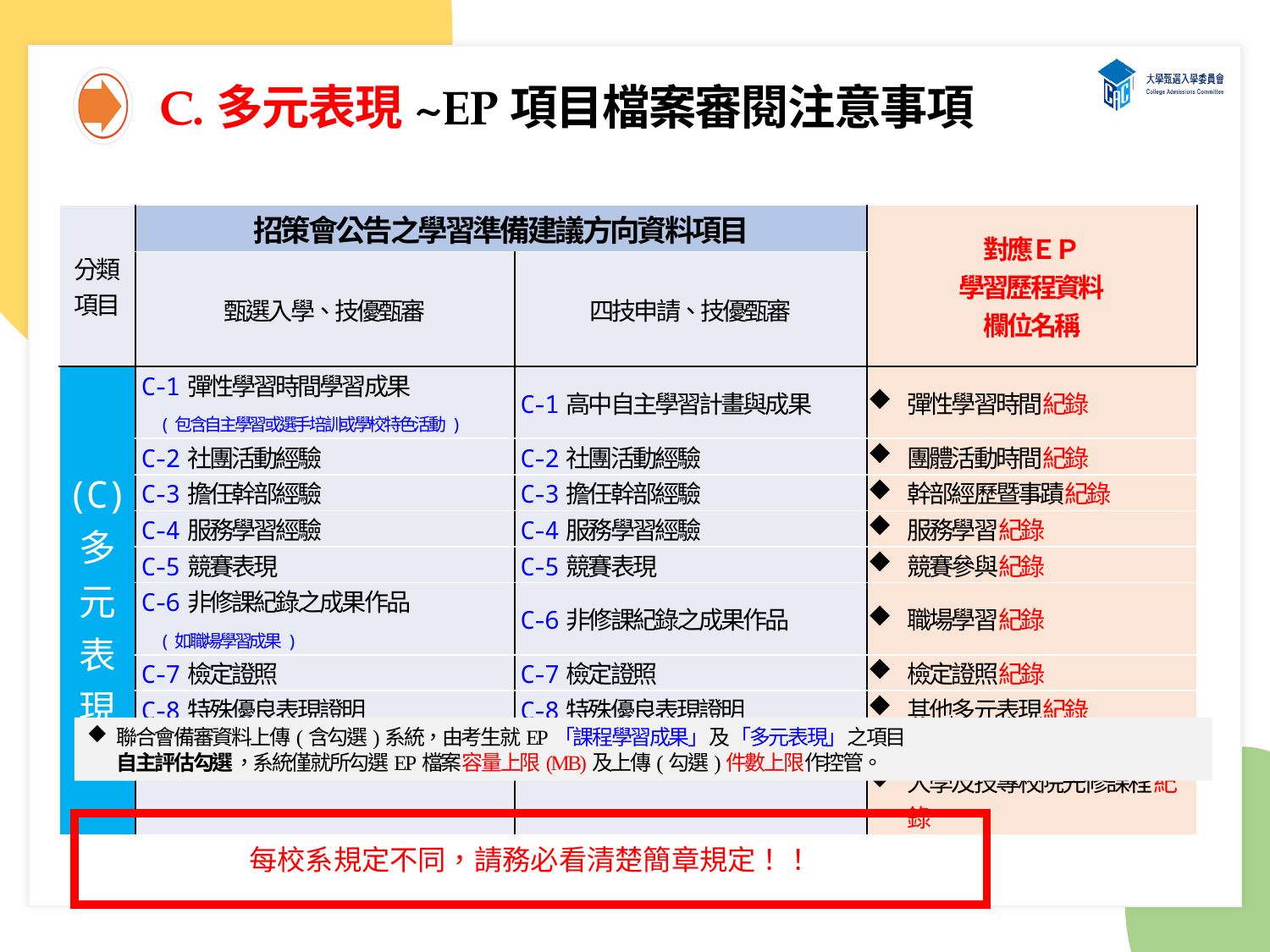

# C.多元表現~EP項目檔案審閱注意事項
| 分類 項目 | 招策會公告之學習準備建議方向資料項目 |  | 對應ＥＰ 學習歷程資料 欄位名稱 |
| --- | --- | --- | --- |
|  | 甄選入學、技優甄審 | 四技申請、技優甄審 |  |
| (C) 多 元 表 現 | C-1彈性學習時間學習成果 (包含自主學習或選手培訓或學校特色活動) | C-1高中自主學習計畫與成果 | 彈性學習時間紀錄 |
|  | C-2社團活動經驗 | C-2社團活動經驗 | 團體活動時間紀錄 |
|  | C-3擔任幹部經驗 | C-3擔任幹部經驗 | 幹部經歷暨事蹟紀錄 |
|  | C-4服務學習經驗 | C-4服務學習經驗 | 服務學習紀錄 |
|  | C-5競賽表現 | C-5競賽表現 | 競賽參與紀錄 |
|  | C-6非修課紀錄之成果作品 (如職場學習成果) | C-6非修課紀錄之成果作品 | 職場學習紀錄 |
|  | C-7檢定證照 | C-7檢定證照 | 檢定證照紀錄 |
|  | C-8特殊優良表現證明 | C-8特殊優良表現證明 | 其他多元表現紀錄 |
|  |  |  | 作品成果紀錄 |
|  |  |  | 大學及技專校院先修課程紀錄 |
聯合會備審資料上傳(含勾選)系統，由考生就EP「課程學習成果」及「多元表現」之項目
自主評估勾選，系統僅就所勾選EP檔案容量上限(MB)及上傳(勾選)件數上限作控管。
每校系規定不同，請務必看清楚簡章規定！！